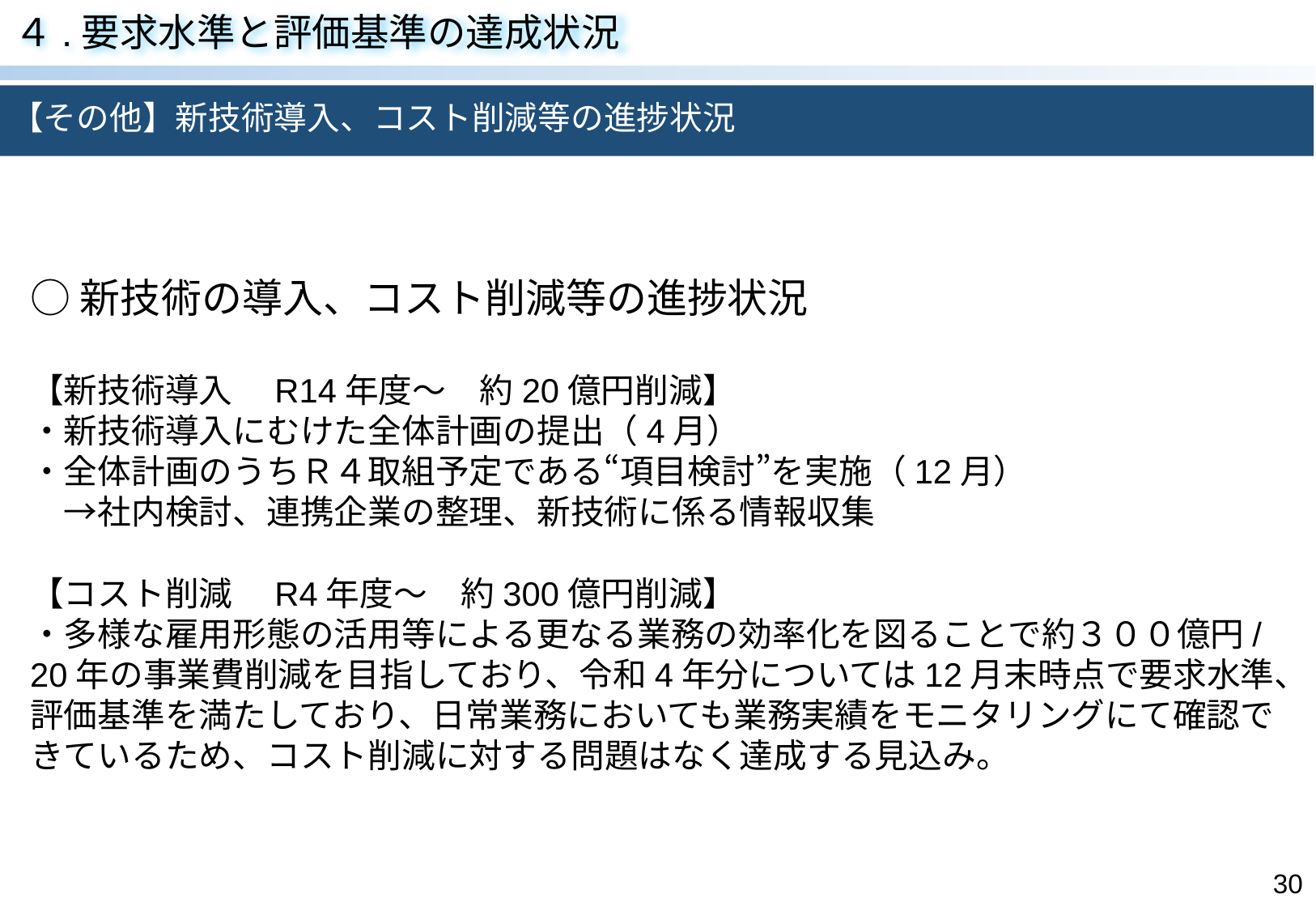

４.要求水準と評価基準の達成状況
【その他】新技術導入、コスト削減等の進捗状況
○新技術の導入、コスト削減等の進捗状況

【新技術導入　R14年度～　約20億円削減】
・新技術導入にむけた全体計画の提出（4月）
・全体計画のうちＲ４取組予定である“項目検討”を実施（12月）
　→社内検討、連携企業の整理、新技術に係る情報収集

【コスト削減　R4年度～　約300億円削減】
・多様な雇用形態の活用等による更なる業務の効率化を図ることで約３００億円/20年の事業費削減を目指しており、令和4年分については12月末時点で要求水準、評価基準を満たしており、日常業務においても業務実績をモニタリングにて確認できているため、コスト削減に対する問題はなく達成する見込み。
30